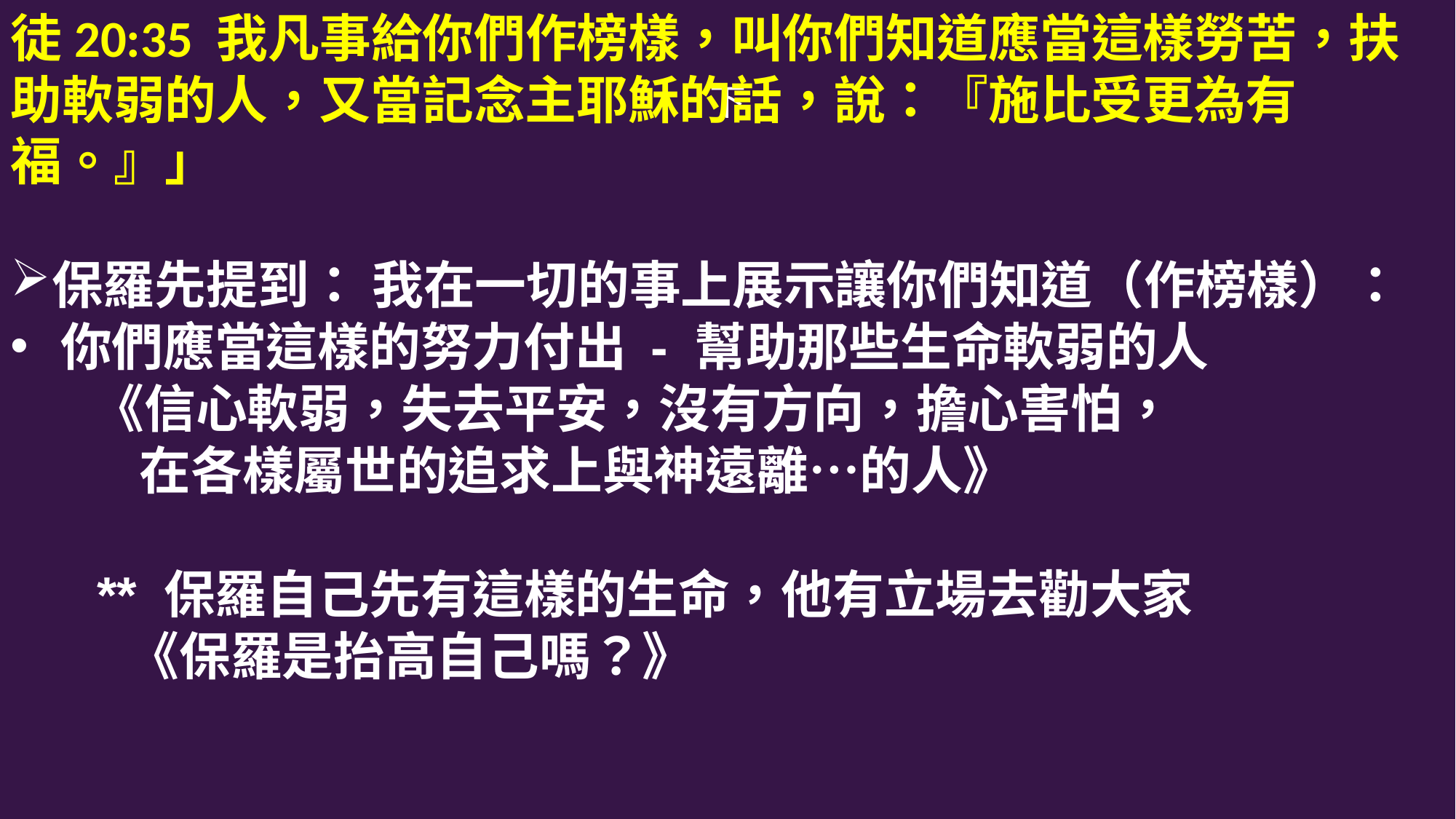

徒20:35 我凡事給你們作榜樣，叫你們知道應當這樣勞苦，扶助軟弱的人，又當記念主耶穌的話，說：『施比受更為有福。』」

保羅先提到： 我在一切的事上展示讓你們知道（作榜樣）：
 你們應當這樣的努力付出 - 幫助那些生命軟弱的人
      《信心軟弱，失去平安，沒有方向，擔心害怕，
          在各樣屬世的追求上與神遠離…的人》

      ** 保羅自己先有這樣的生命，他有立場去勸大家
         《保羅是抬高自己嗎？》

# 下